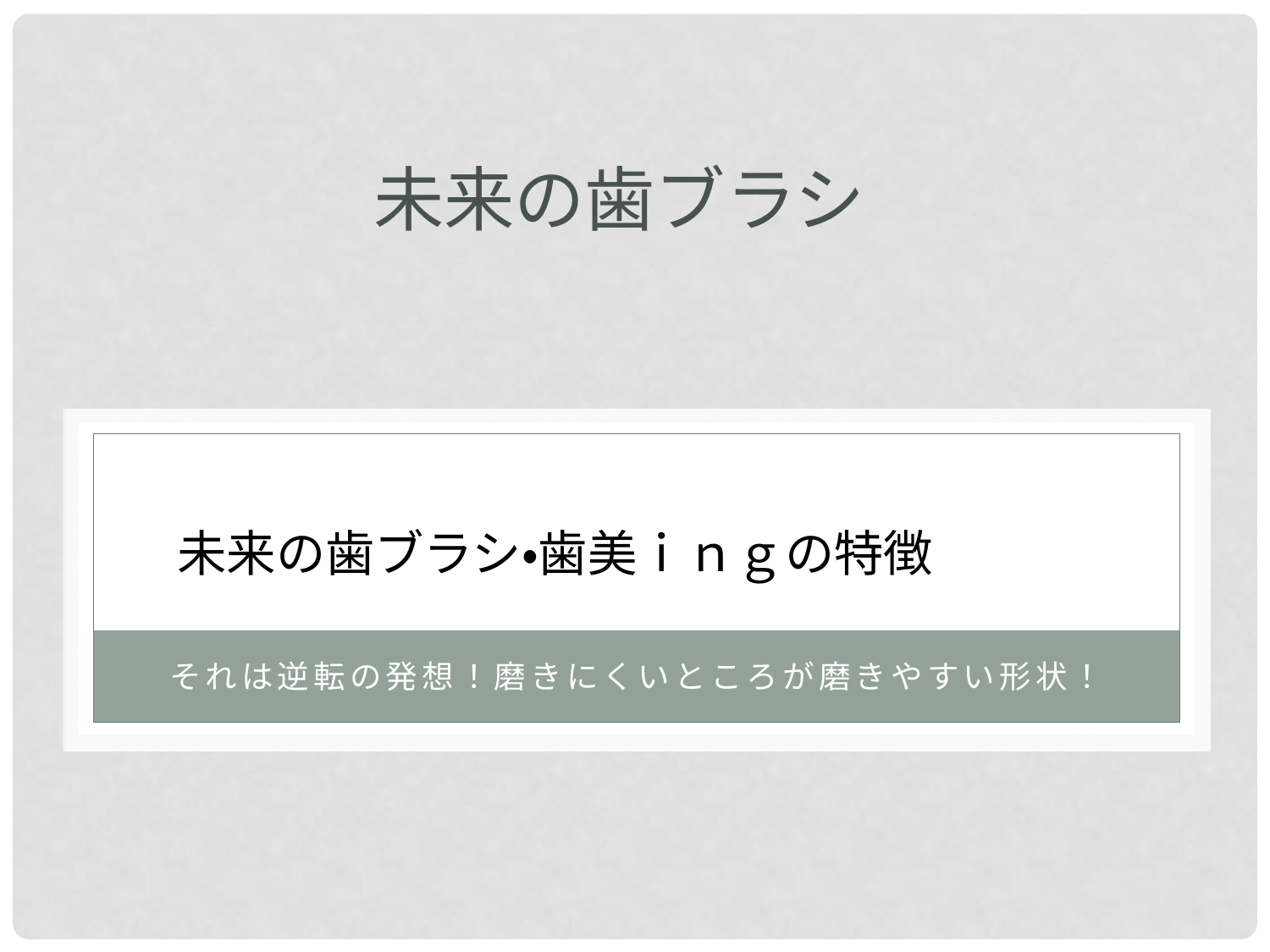

# 未来の歯ブラシ
未来の歯ブラシ・歯美ｉｎｇの特徴
それは逆転の発想！磨きにくいところが磨きやすい形状！